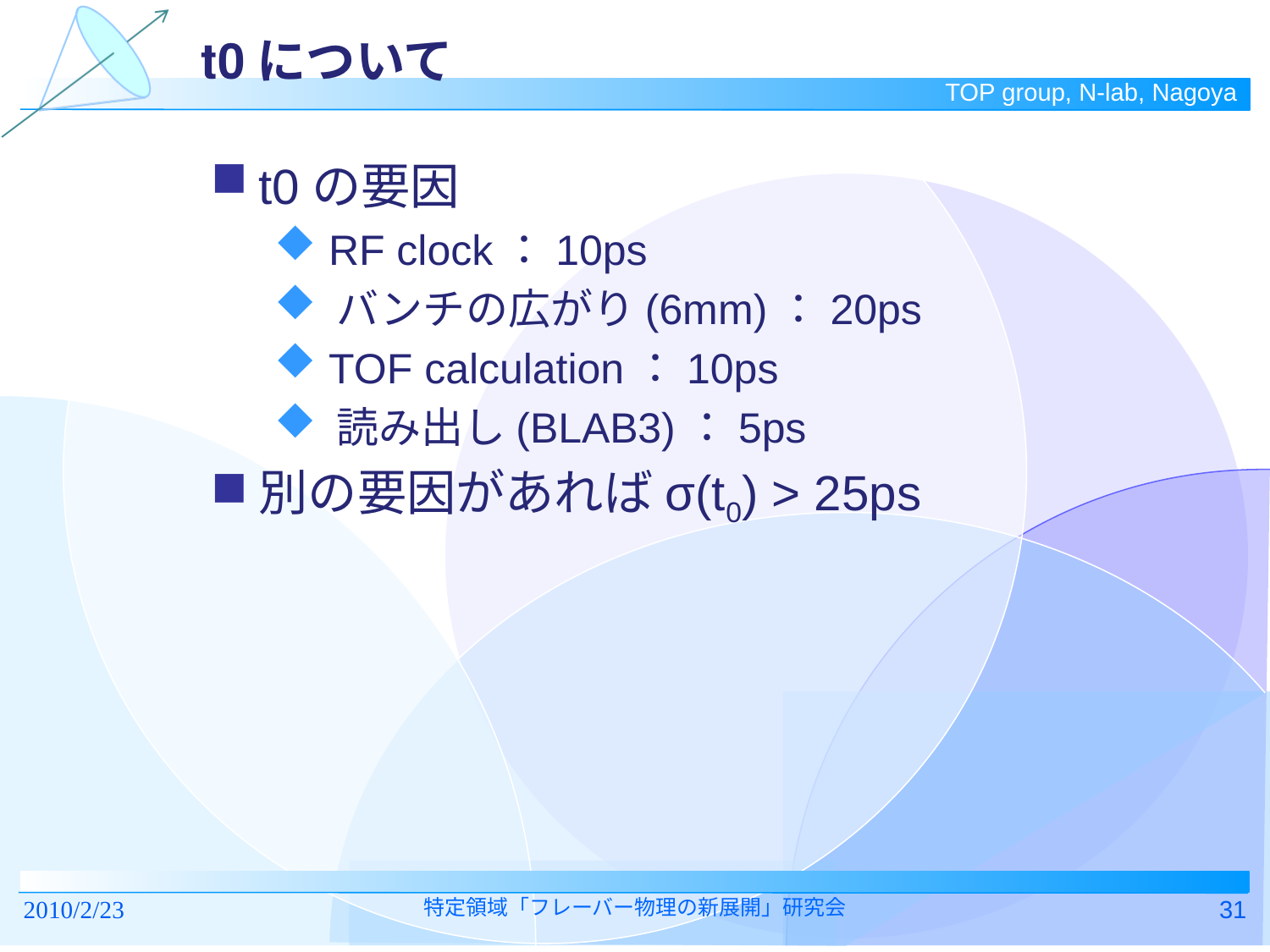

# t0について
t0の要因
 RF clock：10ps
 バンチの広がり(6mm)：20ps
 TOF calculation：10ps
 読み出し(BLAB3)：5ps
別の要因があればσ(t0) > 25ps
2010/2/23
特定領域「フレーバー物理の新展開」研究会
31